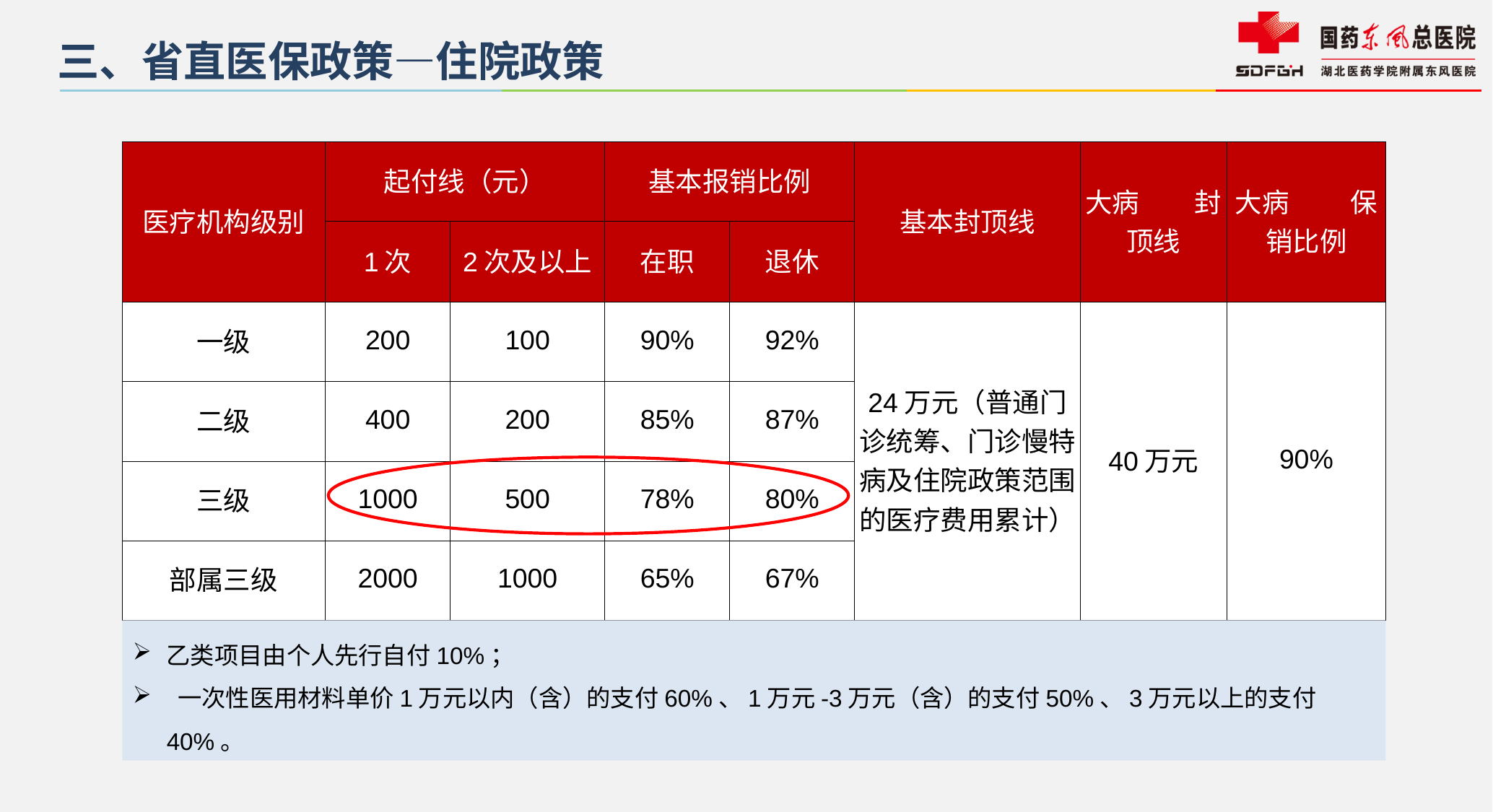

三、省直医保政策—住院政策
| 医疗机构级别 | 起付线（元） |  | 基本报销比例 |  | 基本封顶线 | 大病 封顶线 | 大病 保销比例 |
| --- | --- | --- | --- | --- | --- | --- | --- |
|  | 1次 | 2次及以上 | 在职 | 退休 |  |  |  |
| 一级 | 200 | 100 | 90% | 92% | 24万元（普通门诊统筹、门诊慢特病及住院政策范围的医疗费用累计） | 40万元 | 90% |
| 二级 | 400 | 200 | 85% | 87% |  |  |  |
| 三级 | 1000 | 500 | 78% | 80% |  |  |  |
| 部属三级 | 2000 | 1000 | 65% | 67% |  |  |  |

乙类项目由个人先行自付10%；
 一次性医用材料单价1万元以内（含）的支付60%、1万元-3万元（含）的支付50%、3万元以上的支付40%。